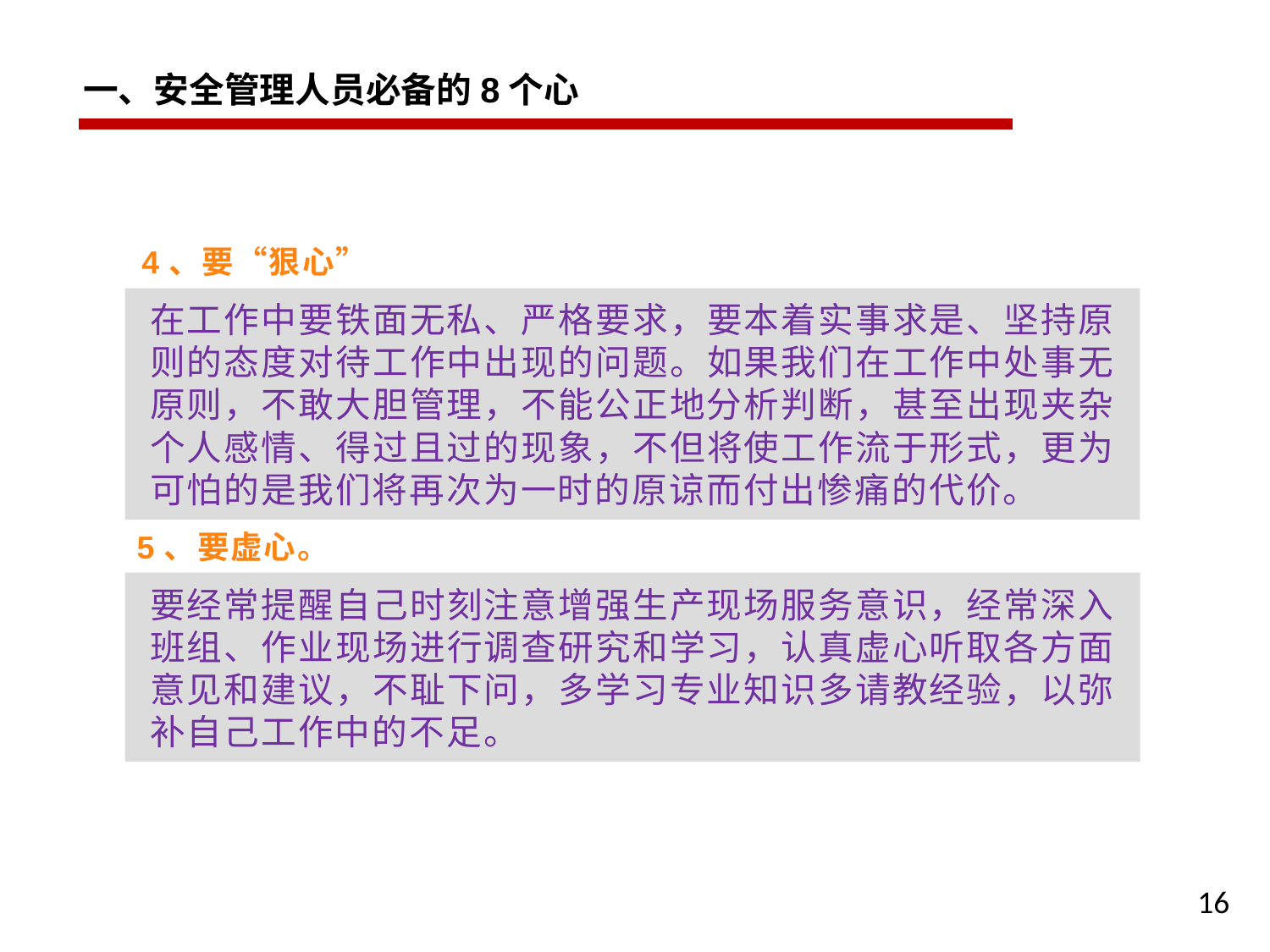

一、安全管理人员必备的8个心
4、要“狠心”
在工作中要铁面无私、严格要求，要本着实事求是、坚持原则的态度对待工作中出现的问题。如果我们在工作中处事无原则，不敢大胆管理，不能公正地分析判断，甚至出现夹杂个人感情、得过且过的现象，不但将使工作流于形式，更为可怕的是我们将再次为一时的原谅而付出惨痛的代价。
5、要虚心。
要经常提醒自己时刻注意增强生产现场服务意识，经常深入班组、作业现场进行调查研究和学习，认真虚心听取各方面意见和建议，不耻下问，多学习专业知识多请教经验，以弥补自己工作中的不足。